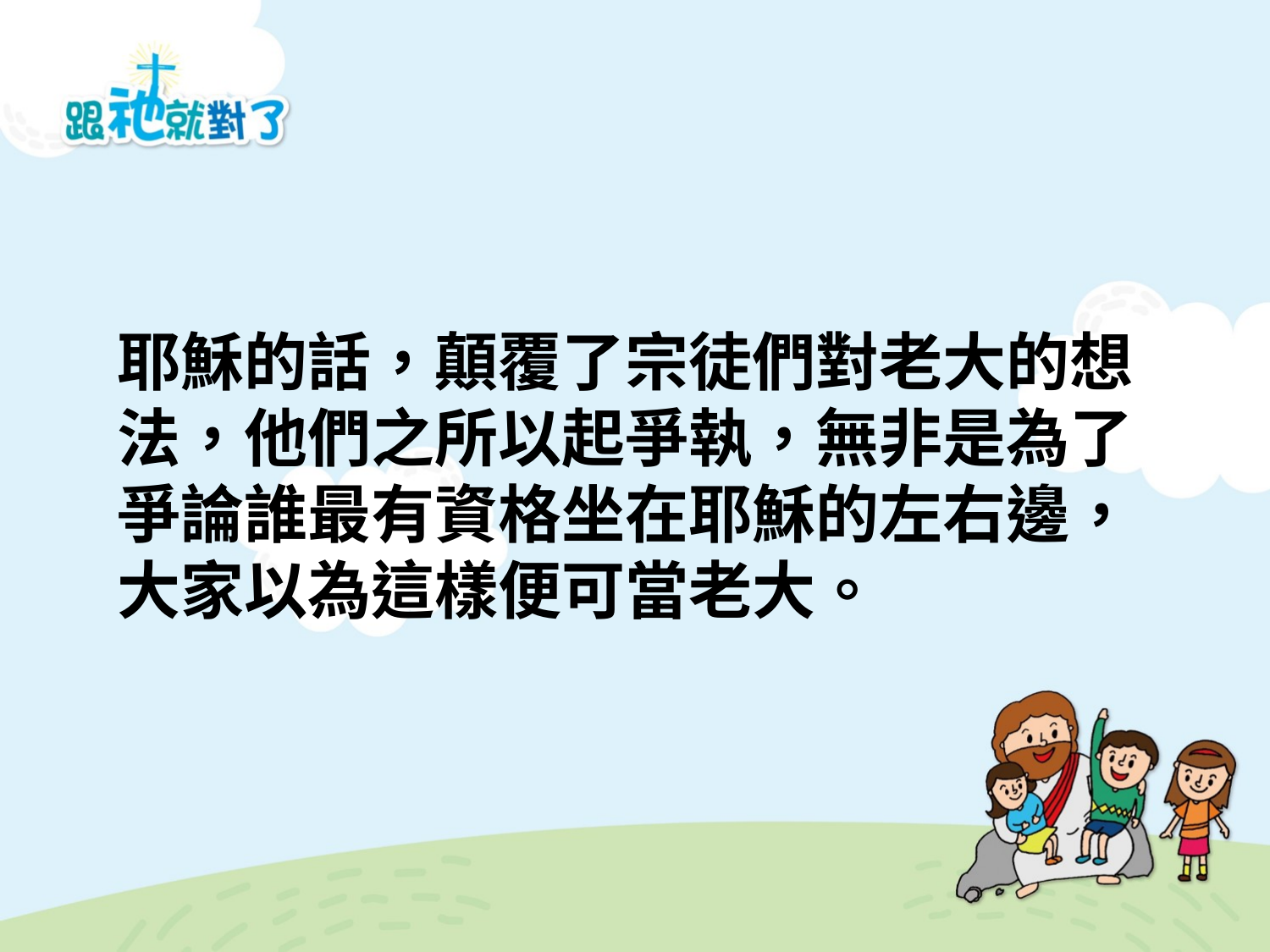

耶穌的話，顛覆了宗徒們對老大的想法，他們之所以起爭執，無非是為了爭論誰最有資格坐在耶穌的左右邊，大家以為這樣便可當老大。